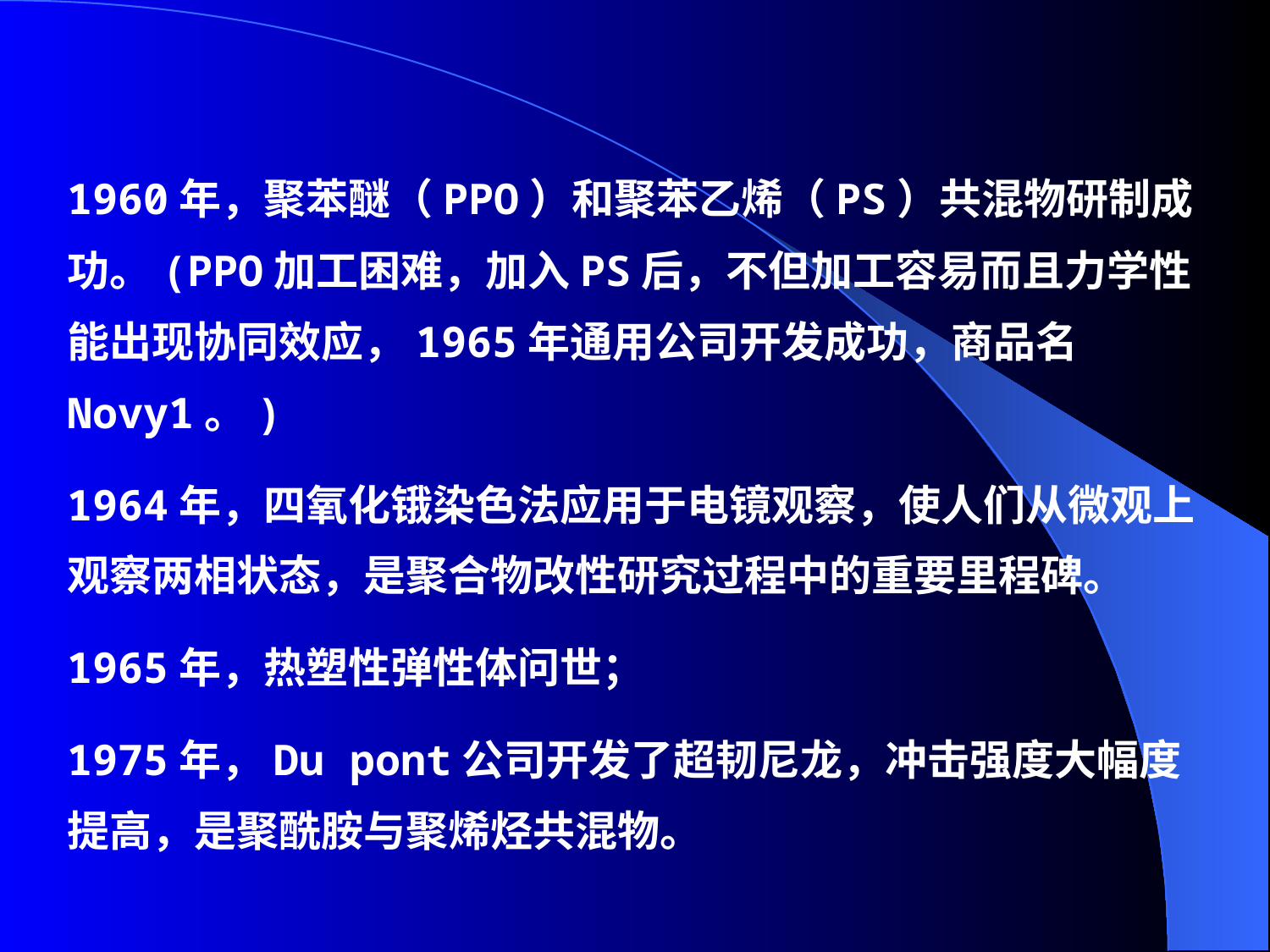

1960年，聚苯醚（PPO）和聚苯乙烯（PS）共混物研制成功。(PPO加工困难，加入PS后，不但加工容易而且力学性能出现协同效应，1965年通用公司开发成功，商品名Novy1。)
1964年，四氧化锇染色法应用于电镜观察，使人们从微观上观察两相状态，是聚合物改性研究过程中的重要里程碑。
1965年，热塑性弹性体问世；
1975年，Du pont公司开发了超韧尼龙，冲击强度大幅度提高，是聚酰胺与聚烯烃共混物。